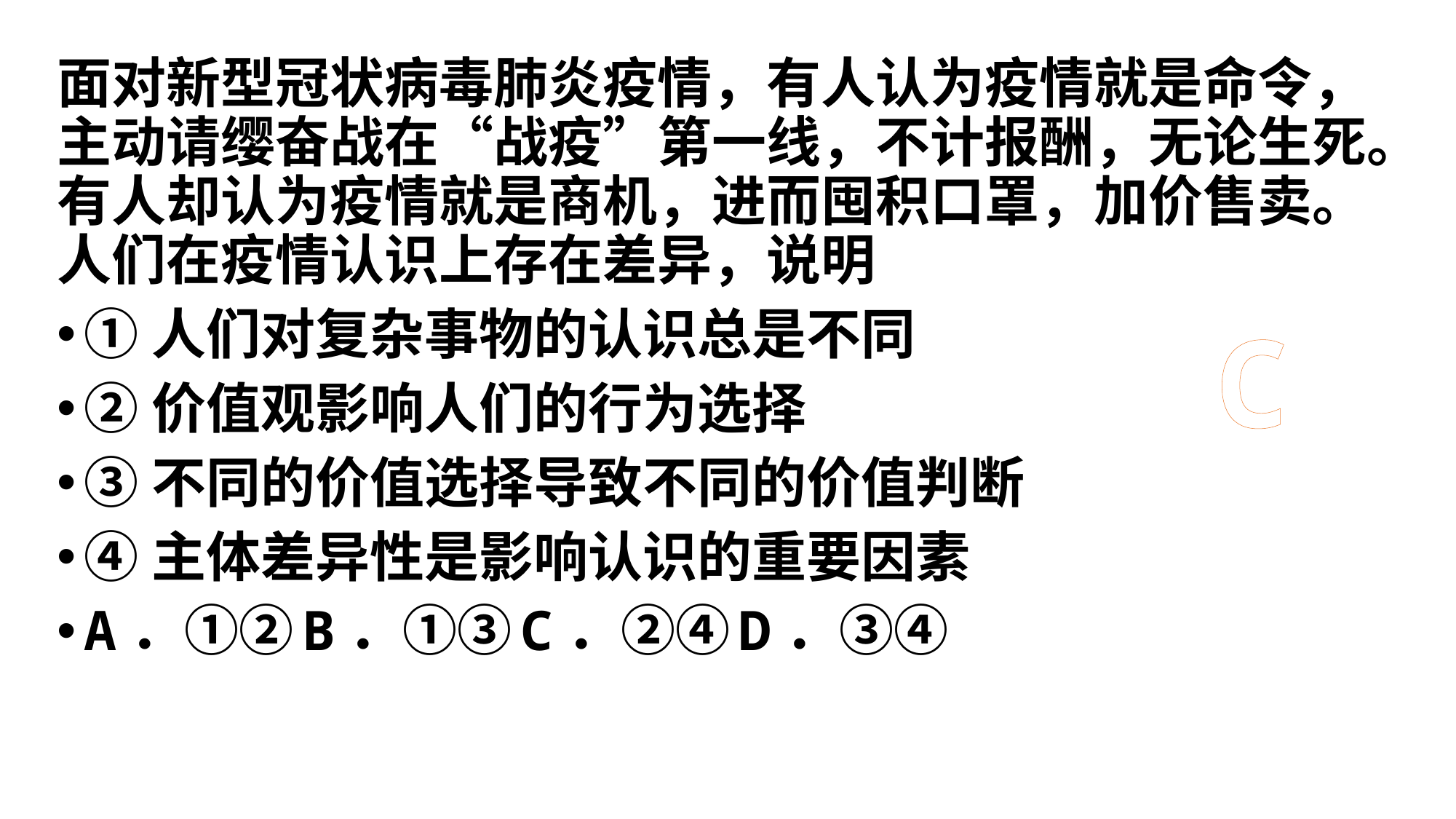

面对新型冠状病毒肺炎疫情，有人认为疫情就是命令，主动请缨奋战在“战疫”第一线，不计报酬，无论生死。有人却认为疫情就是商机，进而囤积口罩，加价售卖。人们在疫情认识上存在差异，说明
①人们对复杂事物的认识总是不同
②价值观影响人们的行为选择
③不同的价值选择导致不同的价值判断
④主体差异性是影响认识的重要因素
A．①②	B．①③	C．②④	D．③④

C